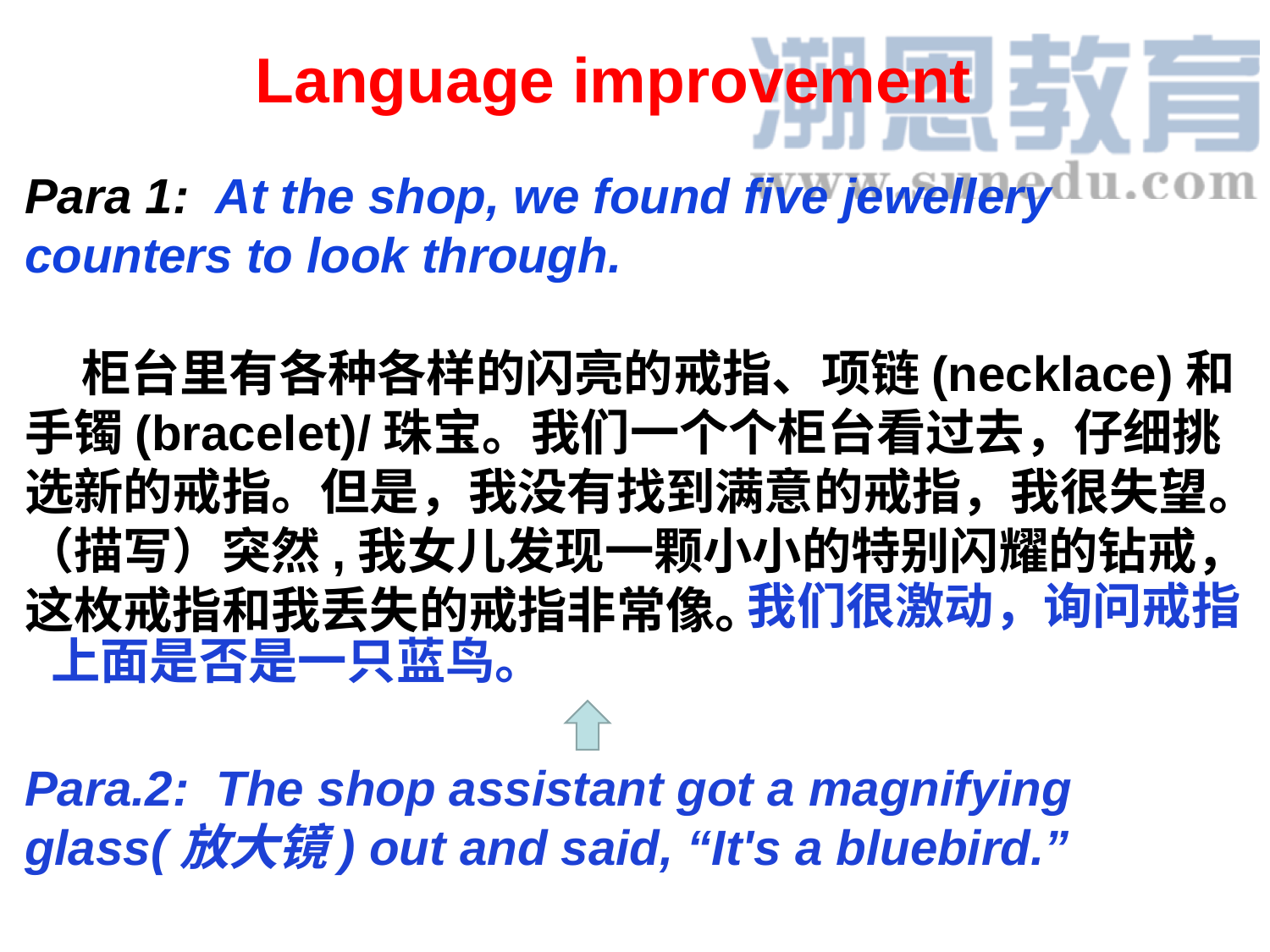

Language improvement
Para 1:  At the shop, we found five jewellery counters to look through.

    柜台里有各种各样的闪亮的戒指、项链(necklace)和手镯(bracelet)/珠宝。我们一个个柜台看过去，仔细挑选新的戒指。但是，我没有找到满意的戒指，我很失望。（描写）突然,我女儿发现一颗小小的特别闪耀的钻戒，这枚戒指和我丢失的戒指非常像。

Para.2:  The shop assistant got a magnifying glass(放大镜) out and said, “It's a bluebird.”

我们很激动，询问戒指
上面是否是一只蓝鸟。